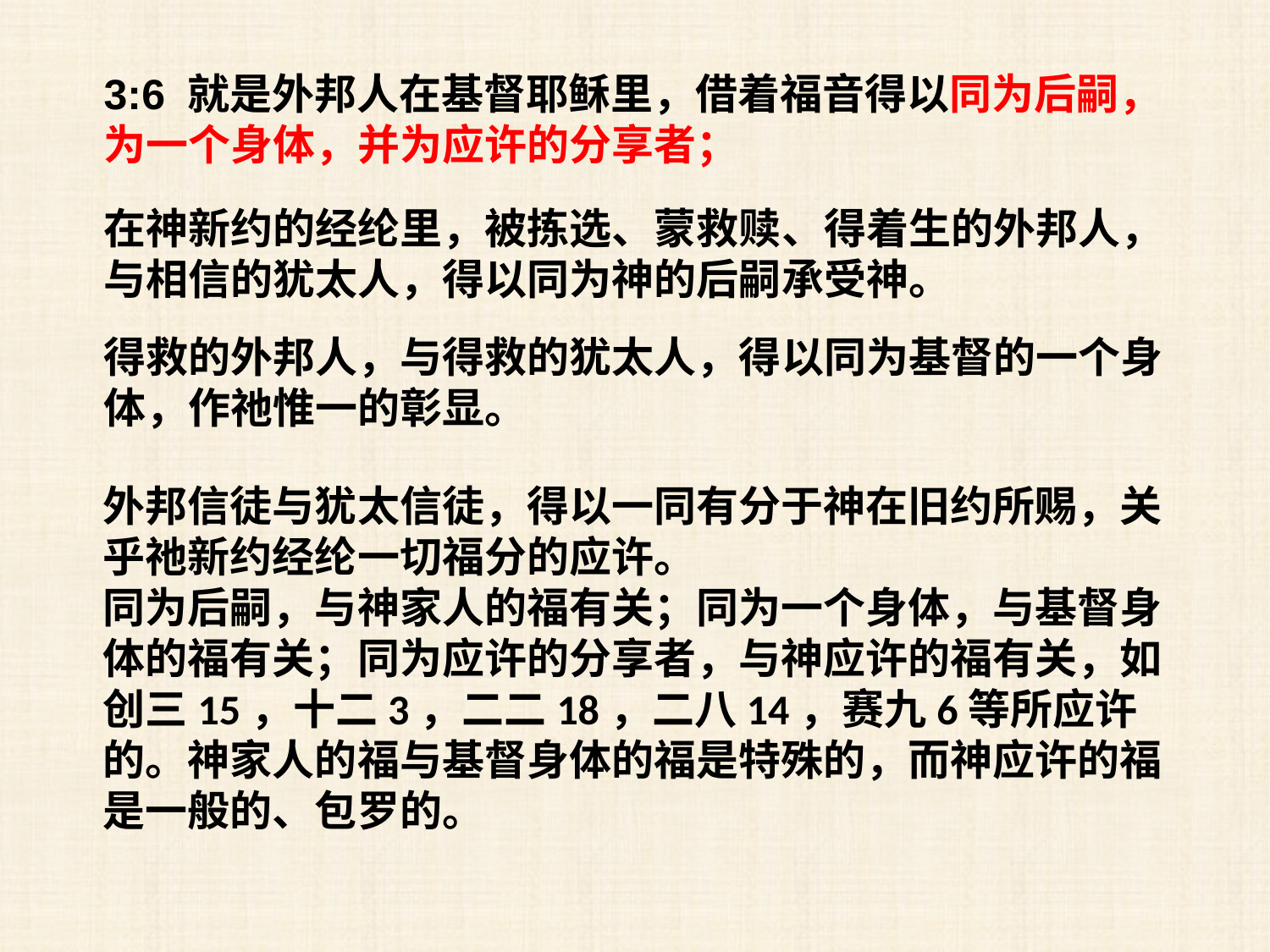

3:6 就是外邦人在基督耶稣里，借着福音得以同为后嗣，为一个身体，并为应许的分享者；
在神新约的经纶里，被拣选、蒙救赎、得着生的外邦人，与相信的犹太人，得以同为神的后嗣承受神。
得救的外邦人，与得救的犹太人，得以同为基督的一个身体，作祂惟一的彰显。
外邦信徒与犹太信徒，得以一同有分于神在旧约所赐，关乎祂新约经纶一切福分的应许。
同为后嗣，与神家人的福有关；同为一个身体，与基督身体的福有关；同为应许的分享者，与神应许的福有关，如创三15，十二3，二二18，二八14，赛九6等所应许的。神家人的福与基督身体的福是特殊的，而神应许的福是一般的、包罗的。